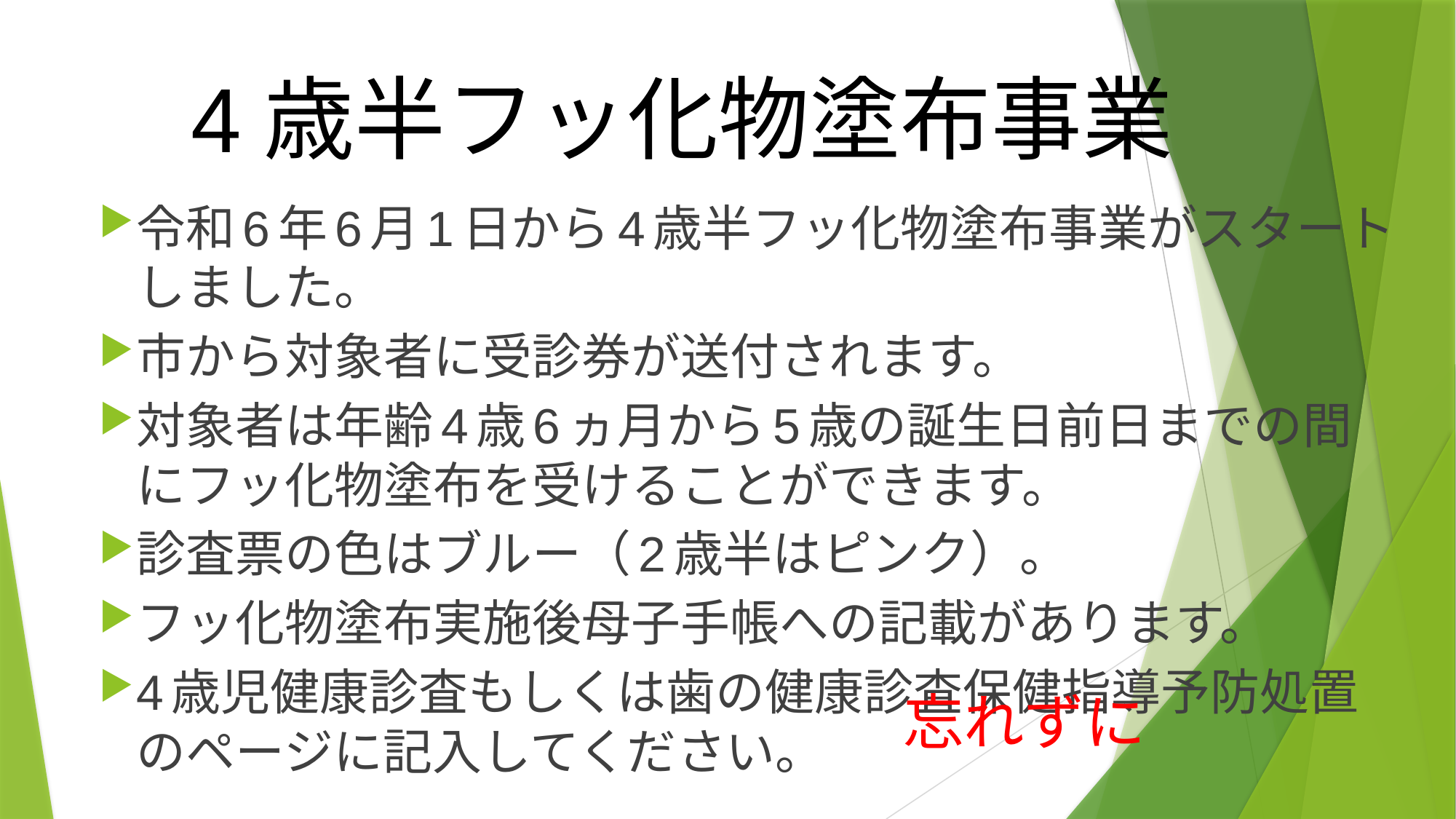

# 4歳半フッ化物塗布事業
令和6年6月1日から4歳半フッ化物塗布事業がスタートしました。
市から対象者に受診券が送付されます。
対象者は年齢4歳6ヵ月から5歳の誕生日前日までの間にフッ化物塗布を受けることができます。
診査票の色はブルー（2歳半はピンク）。
フッ化物塗布実施後母子手帳への記載があります。
4歳児健康診査もしくは歯の健康診査保健指導予防処置のページに記入してください。

忘れずに